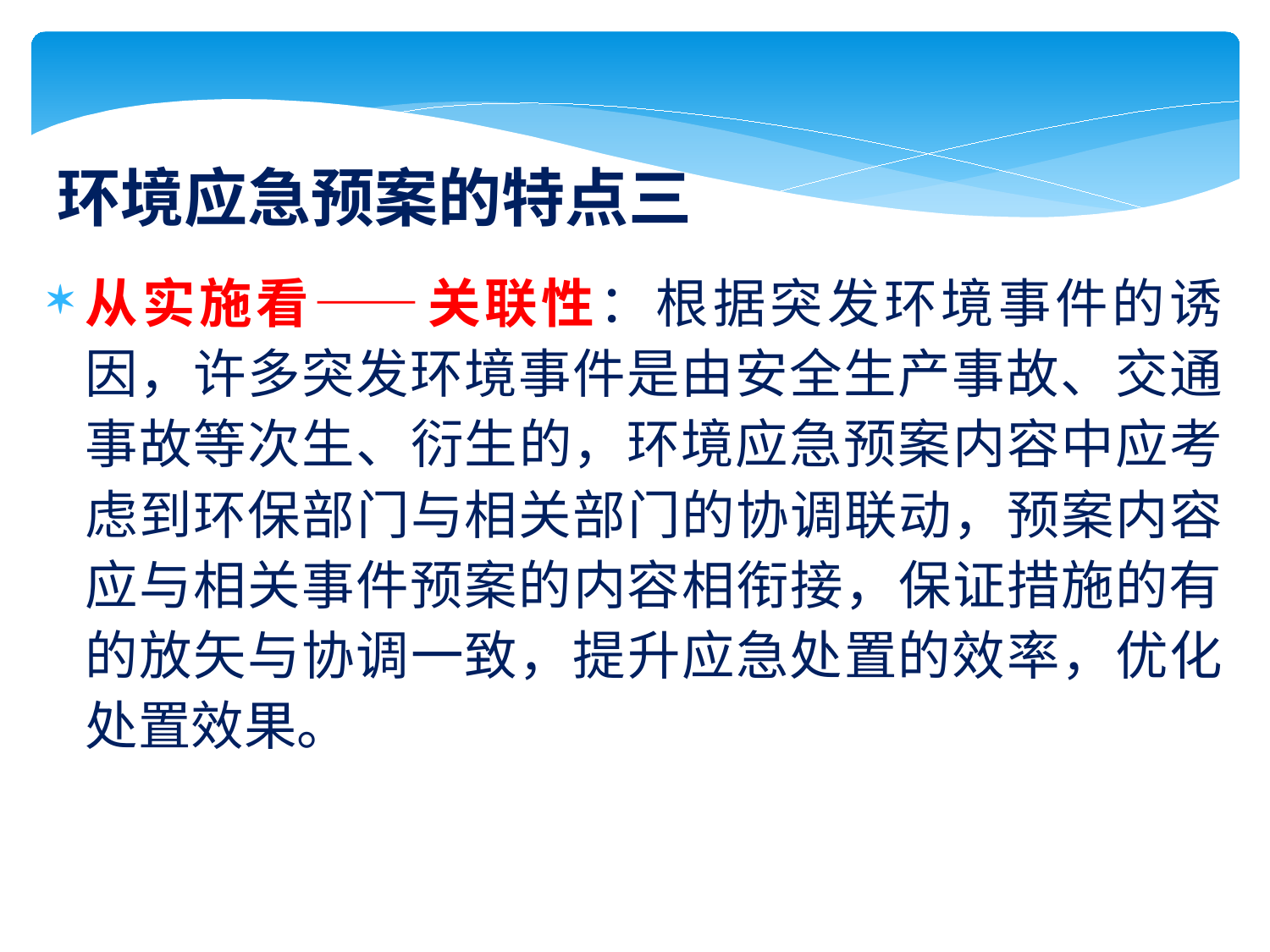

环境应急预案的特点三
从实施看——关联性：根据突发环境事件的诱因，许多突发环境事件是由安全生产事故、交通事故等次生、衍生的，环境应急预案内容中应考虑到环保部门与相关部门的协调联动，预案内容应与相关事件预案的内容相衔接，保证措施的有的放矢与协调一致，提升应急处置的效率，优化处置效果。

13